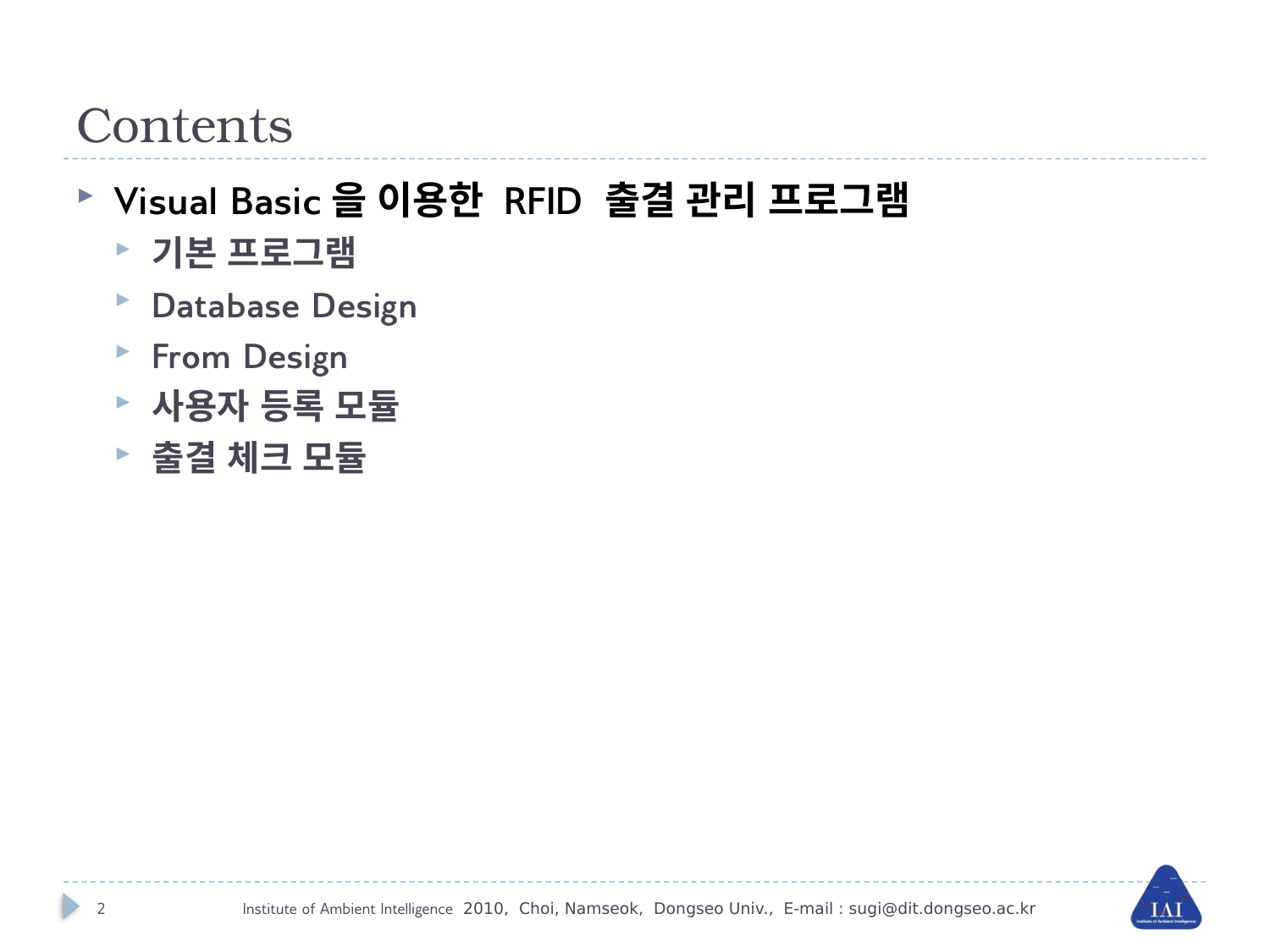

# Contents
Visual Basic을 이용한 RFID 출결 관리 프로그램
기본 프로그램
Database Design
From Design
사용자 등록 모듈
출결 체크 모듈